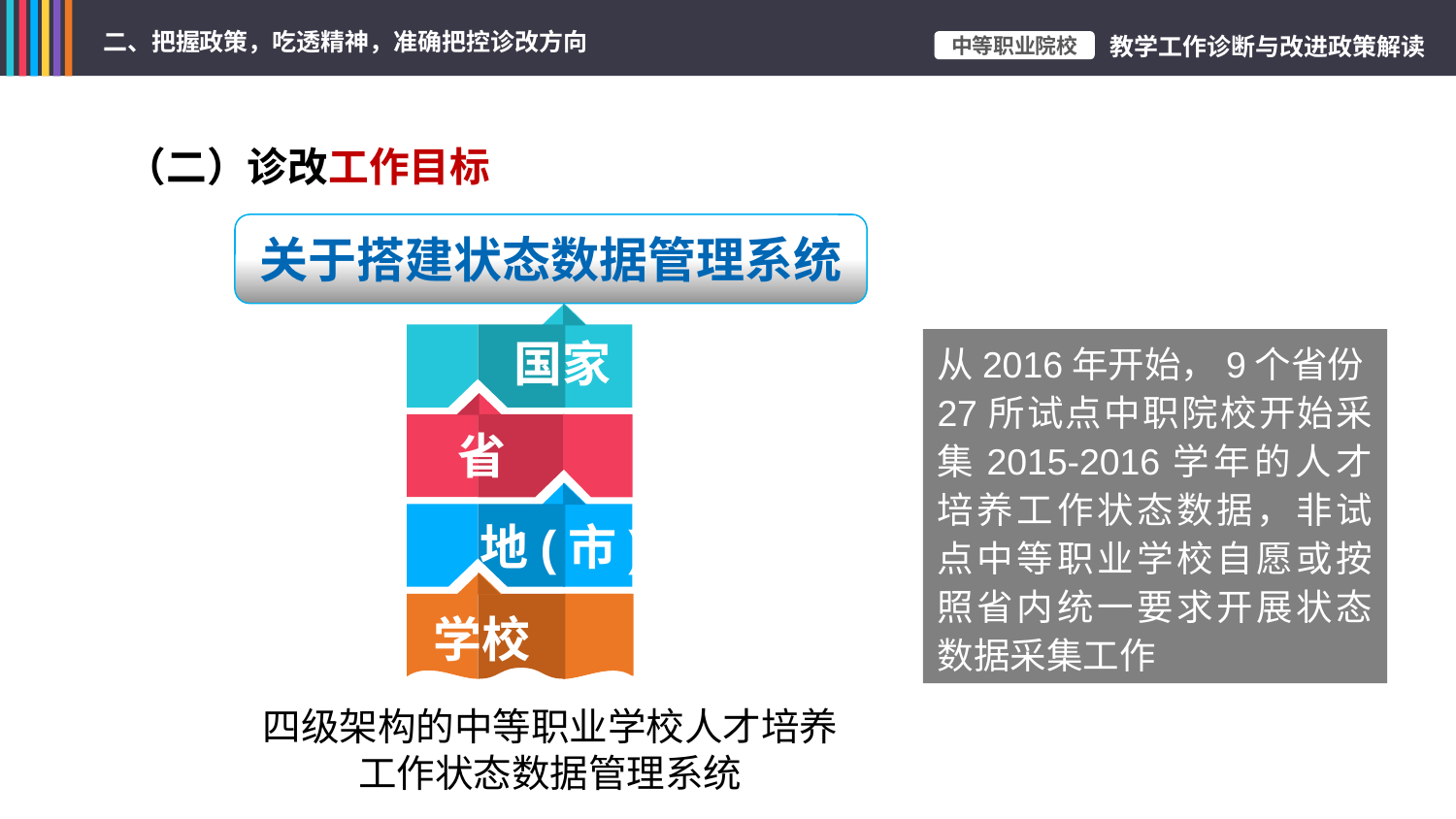

（二）诊改工作目标
关于搭建状态数据管理系统

国家
从2016年开始，9个省份27所试点中职院校开始采集2015-2016学年的人才培养工作状态数据，非试点中等职业学校自愿或按照省内统一要求开展状态数据采集工作
省
地(市)
学校
四级架构的中等职业学校人才培养工作状态数据管理系统